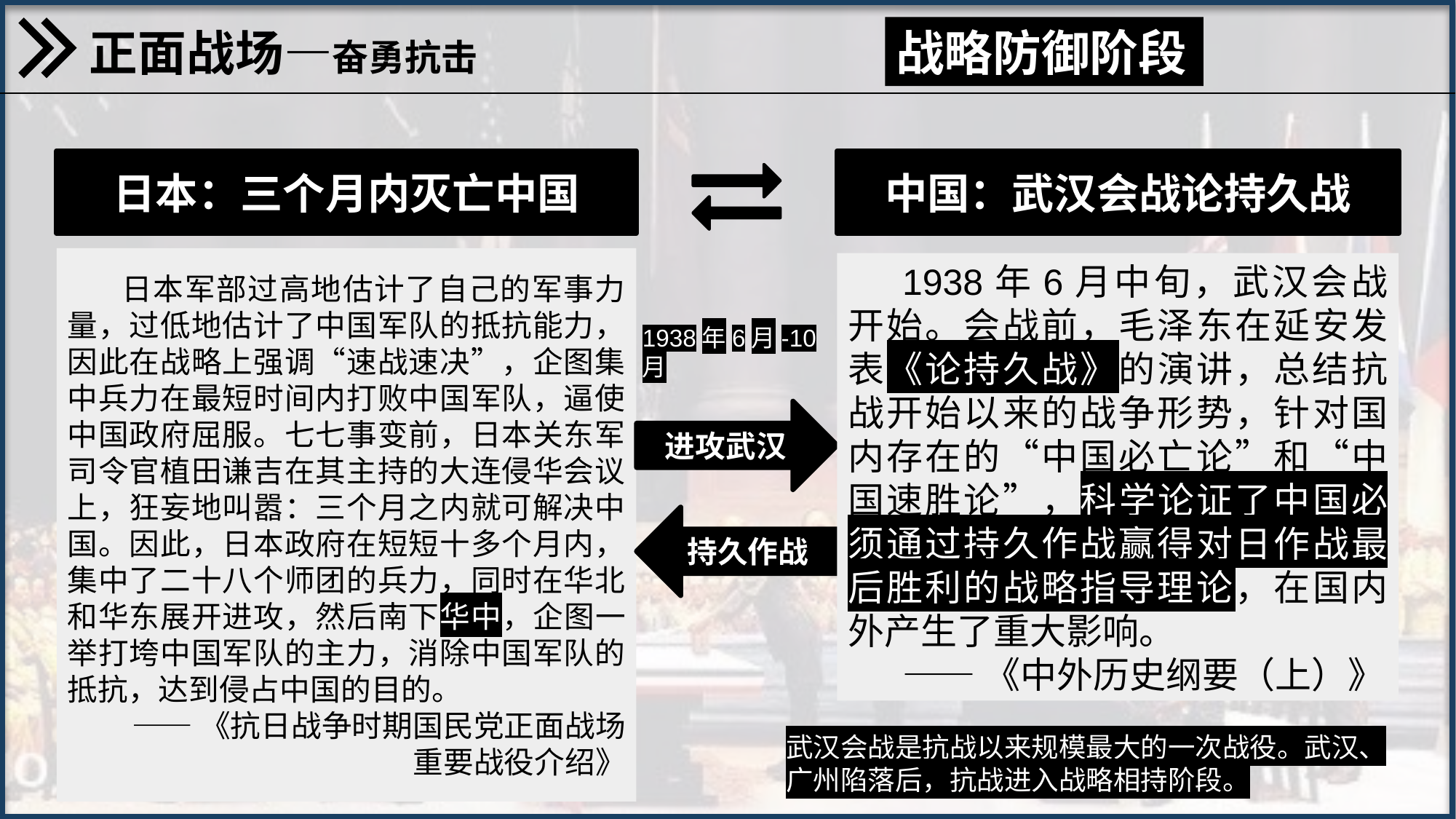

正面战场—奋勇抗击
战略防御阶段

日本：三个月内灭亡中国
中国：武汉会战论持久战

日本军部过高地估计了自己的军事力量，过低地估计了中国军队的抵抗能力，因此在战略上强调“速战速决”，企图集中兵力在最短时间内打败中国军队，逼使中国政府屈服。七七事变前，日本关东军司令官植田谦吉在其主持的大连侵华会议上，狂妄地叫嚣：三个月之内就可解决中国。因此，日本政府在短短十多个月内，集中了二十八个师团的兵力，同时在华北和华东展开进攻，然后南下华中，企图一举打垮中国军队的主力，消除中国军队的抵抗，达到侵占中国的目的。
——《抗日战争时期国民党正面战场重要战役介绍》
1938年6月中旬，武汉会战开始。会战前，毛泽东在延安发表《论持久战》的演讲，总结抗战开始以来的战争形势，针对国内存在的“中国必亡论”和“中国速胜论”，科学论证了中国必须通过持久作战赢得对日作战最后胜利的战略指导理论，在国内外产生了重大影响。
——《中外历史纲要（上）》
1938年6月-10月
进攻武汉
持久作战
武汉会战是抗战以来规模最大的一次战役。武汉、广州陷落后，抗战进入战略相持阶段。